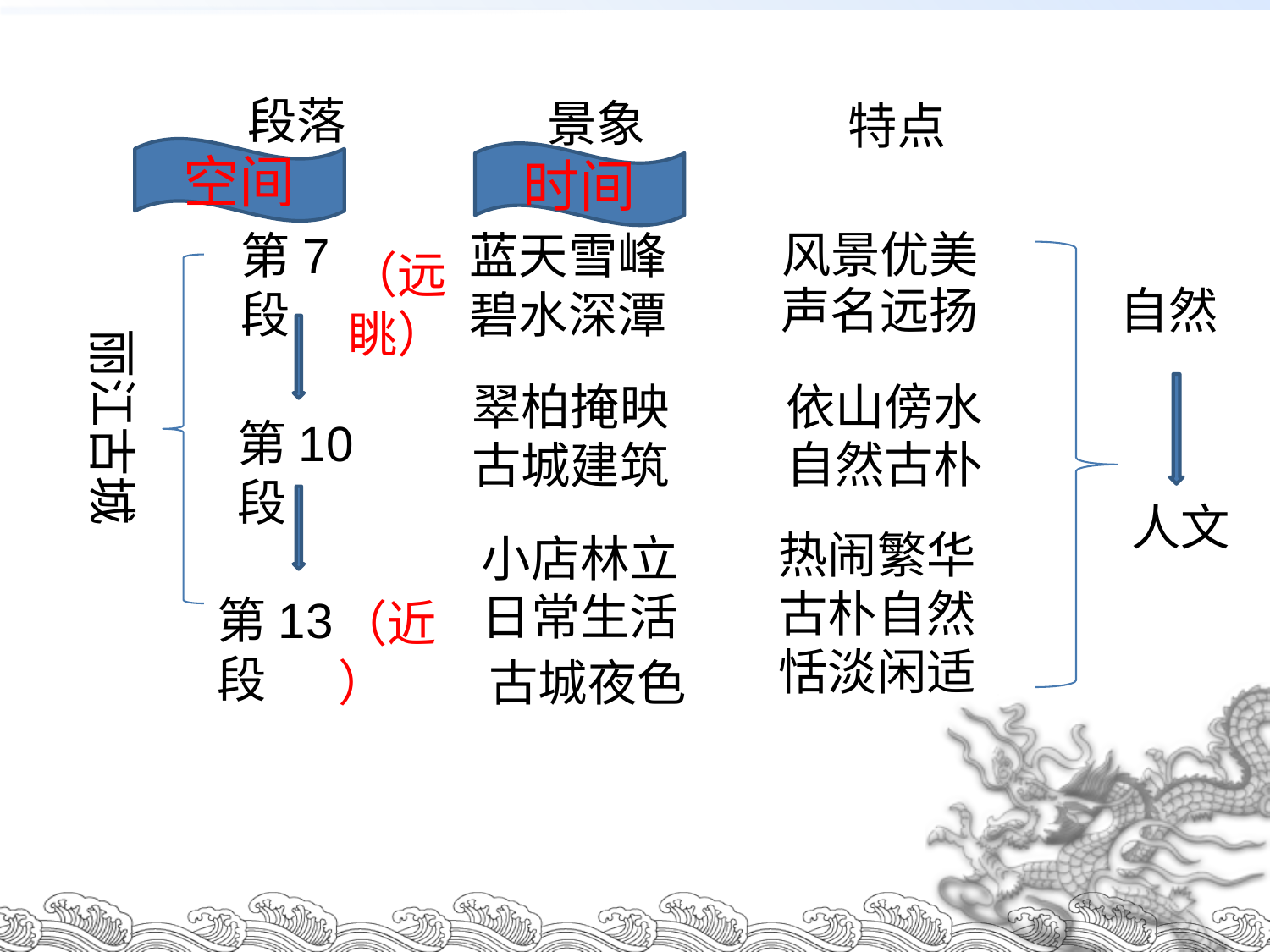

段落
景象
特点
空间
时间
风景优美
第7段
蓝天雪峰
（远眺）

声名远扬
自然
碧水深潭

丽江古城
翠柏掩映
依山傍水

第10段
自然古朴
古城建筑

人文
热闹繁华
小店林立
古朴自然
日常生活
第13段
（近）
恬淡闲适
古城夜色